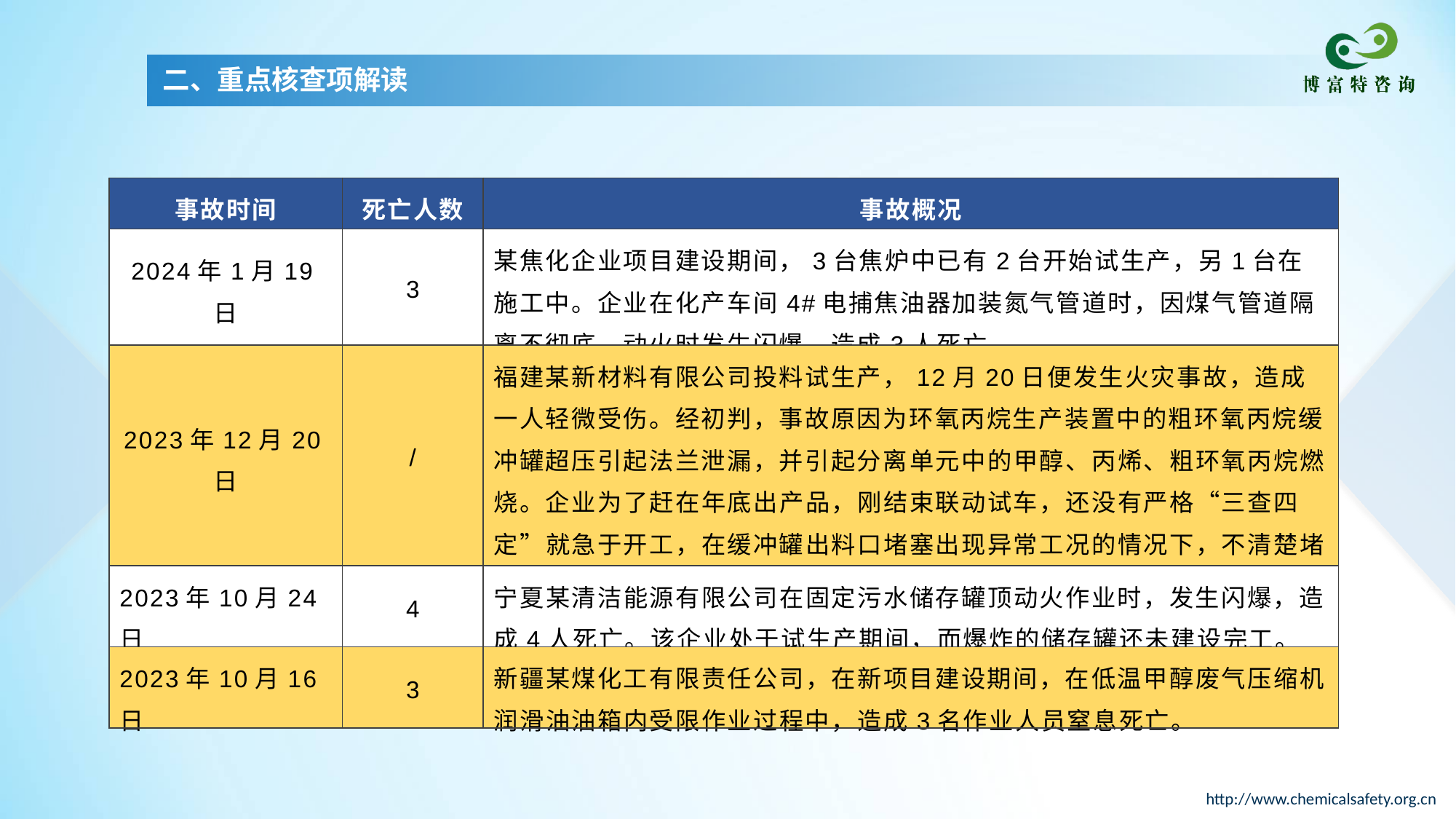

二、重点核查项解读

| 事故时间 | 死亡人数 | 事故概况 |
| --- | --- | --- |
| 2024年1月19日 | 3 | 某焦化企业项目建设期间，3台焦炉中已有2台开始试生产，另1台在施工中。企业在化产车间4#电捕焦油器加装氮气管道时，因煤气管道隔离不彻底，动火时发生闪爆，造成3人死亡。 |
| 2023年12月20日 | / | 福建某新材料有限公司投料试生产，12月20日便发生火灾事故，造成一人轻微受伤。经初判，事故原因为环氧丙烷生产装置中的粗环氧丙烷缓冲罐超压引起法兰泄漏，并引起分离单元中的甲醇、丙烯、粗环氧丙烷燃烧。企业为了赶在年底出产品，刚结束联动试车，还没有严格“三查四定”就急于开工，在缓冲罐出料口堵塞出现异常工况的情况下，不清楚堵塞原因的情况下，长达一个小时没有及时停车，并退守到安全状态。 |
| 2023年10月24日 | 4 | 宁夏某清洁能源有限公司在固定污水储存罐顶动火作业时，发生闪爆，造成4人死亡。该企业处于试生产期间，而爆炸的储存罐还未建设完工。 |
| 2023年10月16日 | 3 | 新疆某煤化工有限责任公司，在新项目建设期间，在低温甲醇废气压缩机润滑油油箱内受限作业过程中，造成3名作业人员窒息死亡。 |